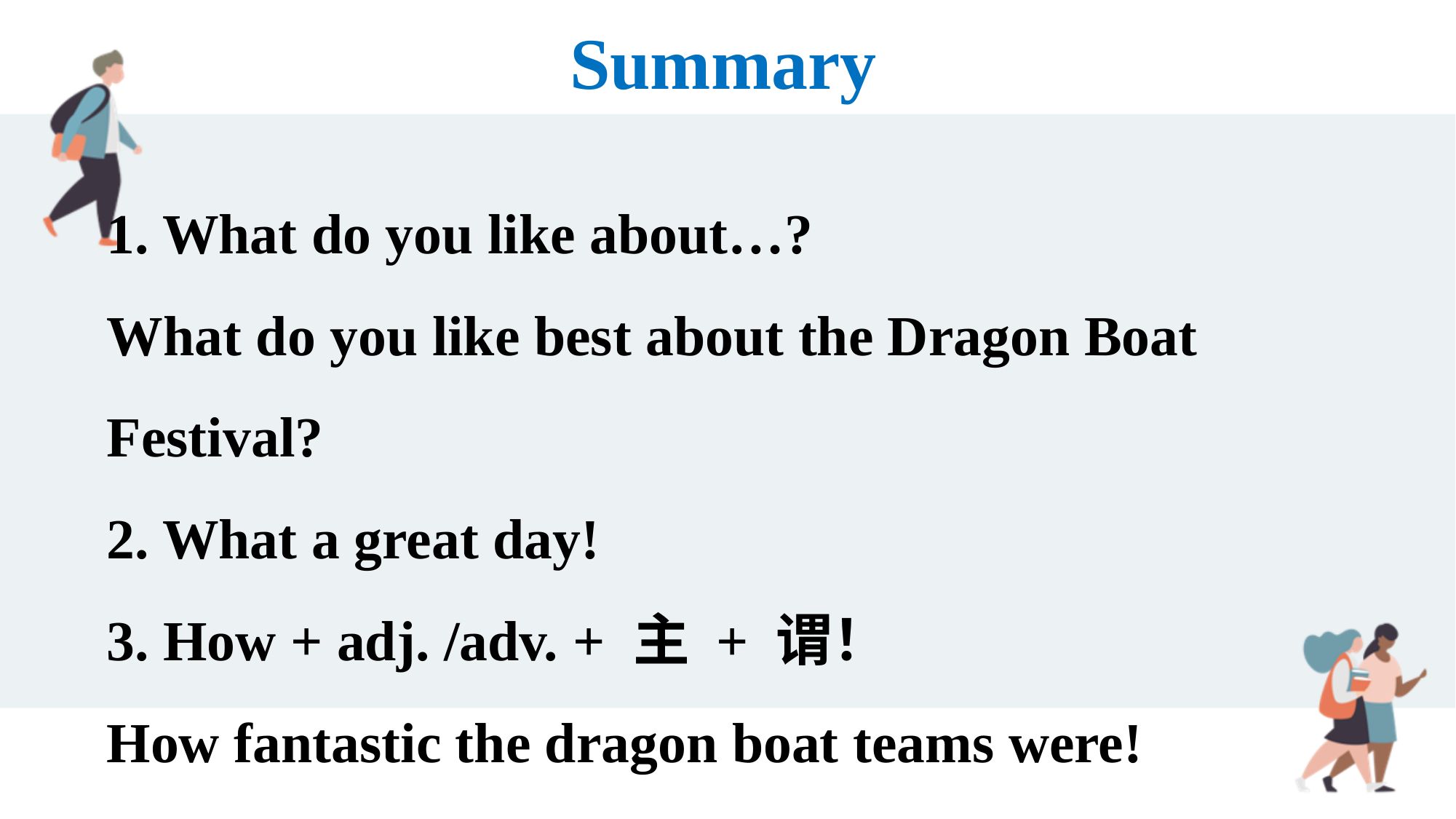

Summary
1. What do you like about…?
What do you like best about the Dragon Boat Festival?
2. What a great day!
3. How + adj. /adv. + 主 + 谓！
How fantastic the dragon boat teams were!